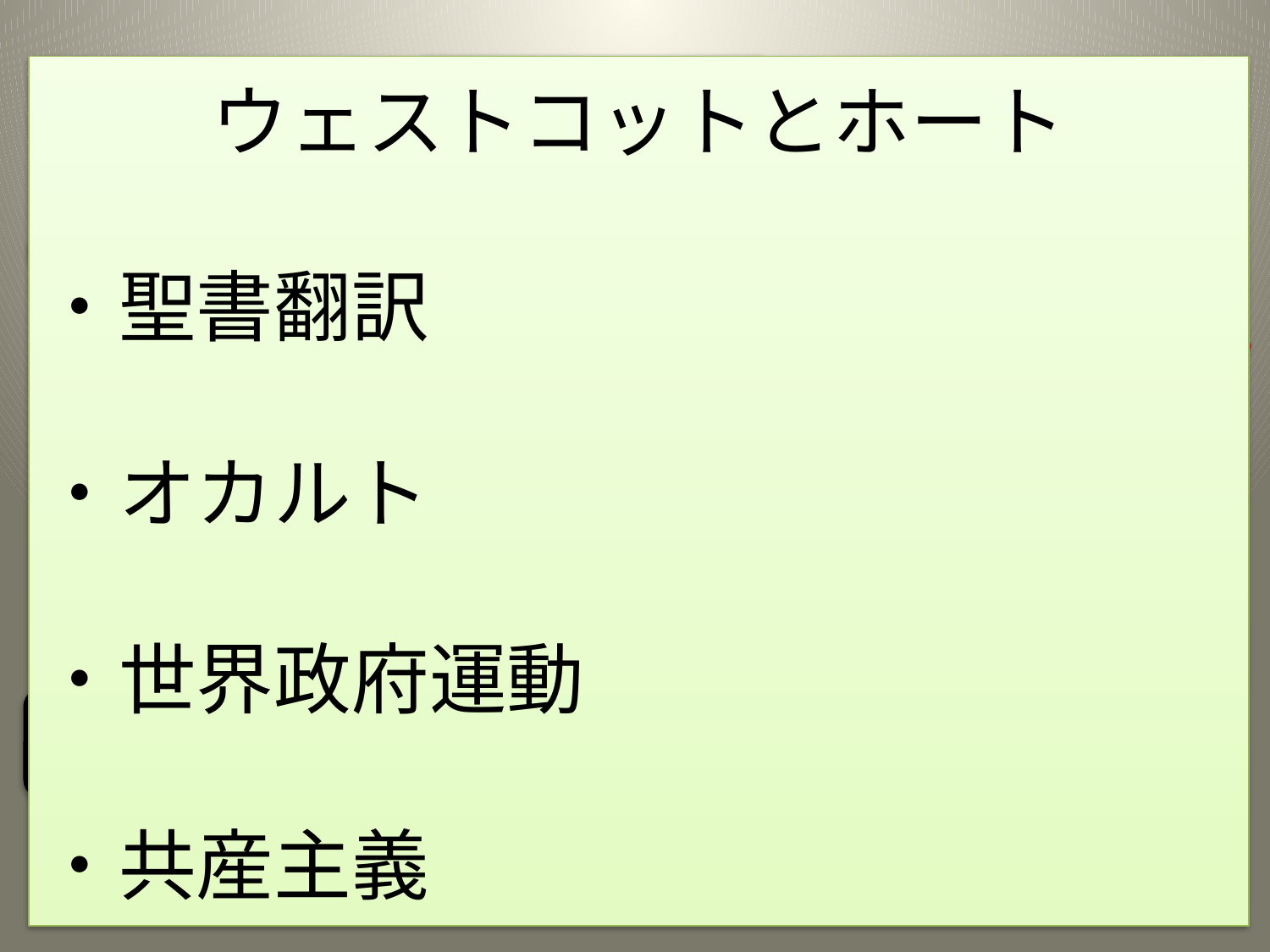

ウェストコットとホート

・聖書翻訳

・オカルト

・世界政府運動

・共産主義
ロスチャイルド
アーサー・バルフォア
『エラヌス』
『使徒』
ウェストコット
ホート
幽霊会
国際連盟
総合会
（Synthetic Society）
心霊研究会（Society for Psychical Research）
心霊研究
1800 年代以来オカルト運動において中心的な組織
国際連合
バルフォアは、マルクス主義の先駆者
世界政府
世界統一宗教
共産主義